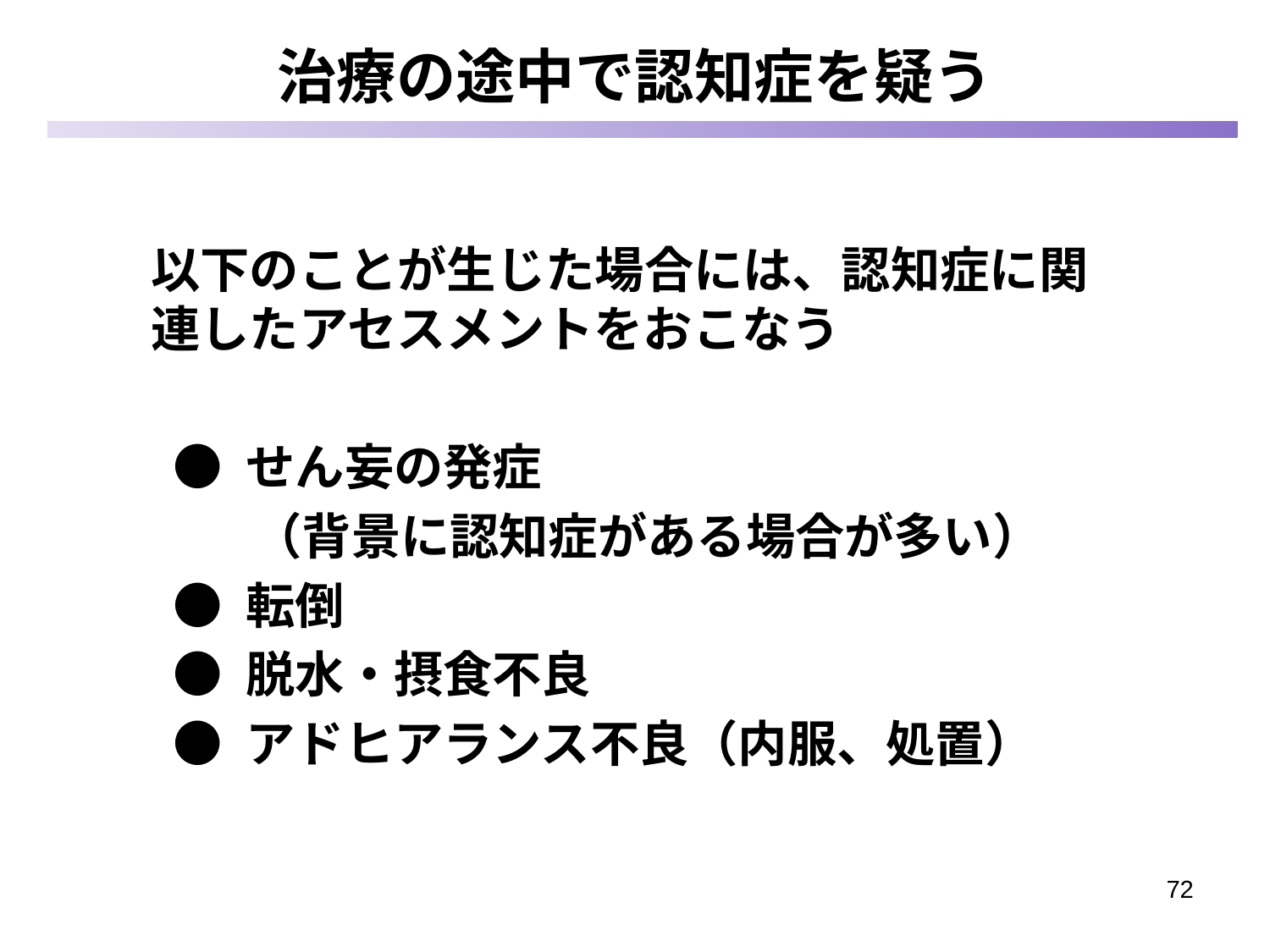

# 治療の途中で認知症を疑う

以下のことが生じた場合には、認知症に関連したアセスメントをおこなう

  ● せん妄の発症
        （背景に認知症がある場合が多い）
  ● 転倒
  ● 脱水・摂食不良
  ● アドヒアランス不良（内服、処置）

72